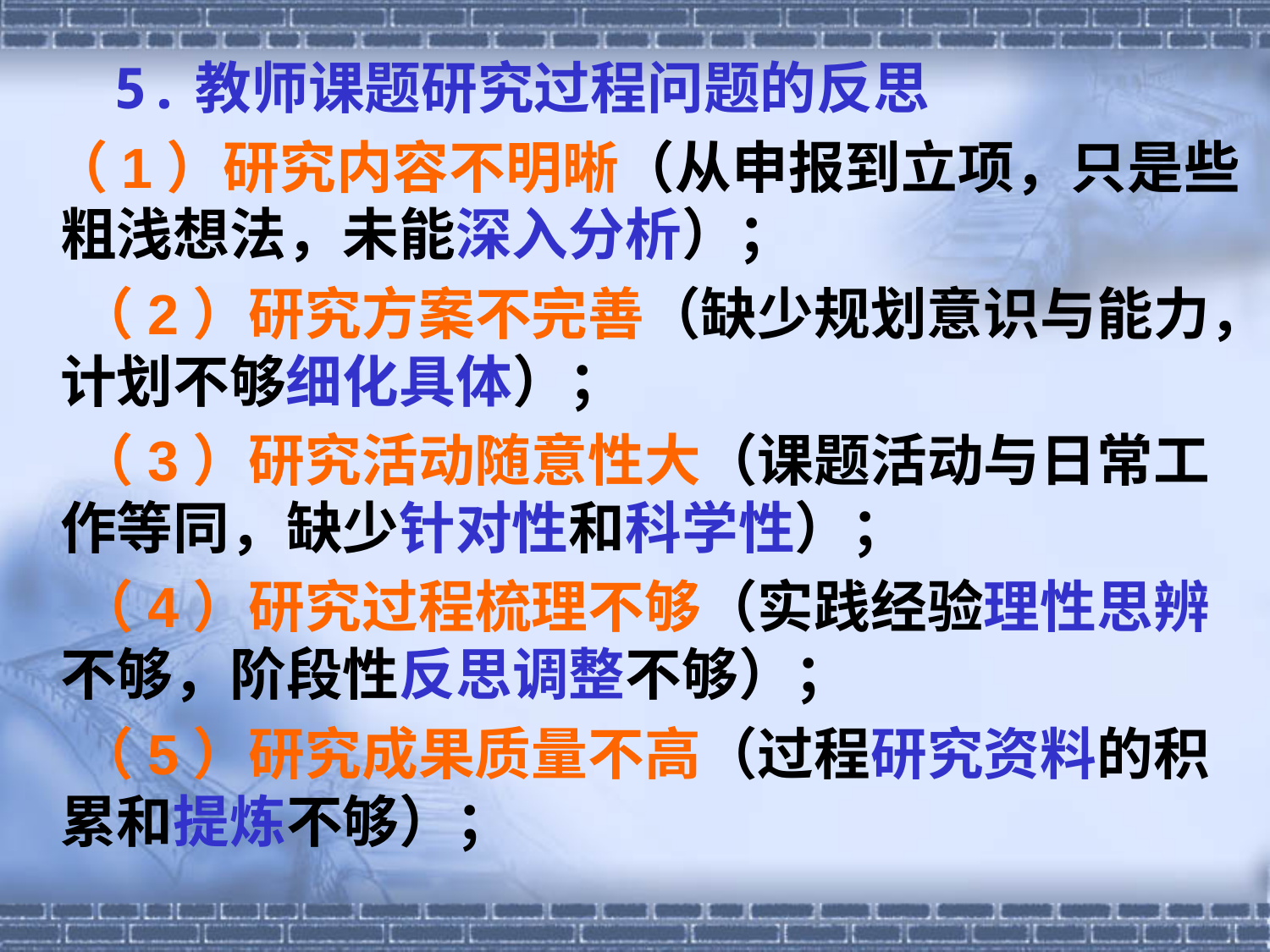

5.教师课题研究过程问题的反思
  （1）研究内容不明晰（从申报到立项，只是些粗浅想法，未能深入分析）；
    （2）研究方案不完善（缺少规划意识与能力，计划不够细化具体）；
    （3）研究活动随意性大（课题活动与日常工作等同，缺少针对性和科学性）；
    （4）研究过程梳理不够（实践经验理性思辨不够，阶段性反思调整不够）；
    （5）研究成果质量不高（过程研究资料的积累和提炼不够）；